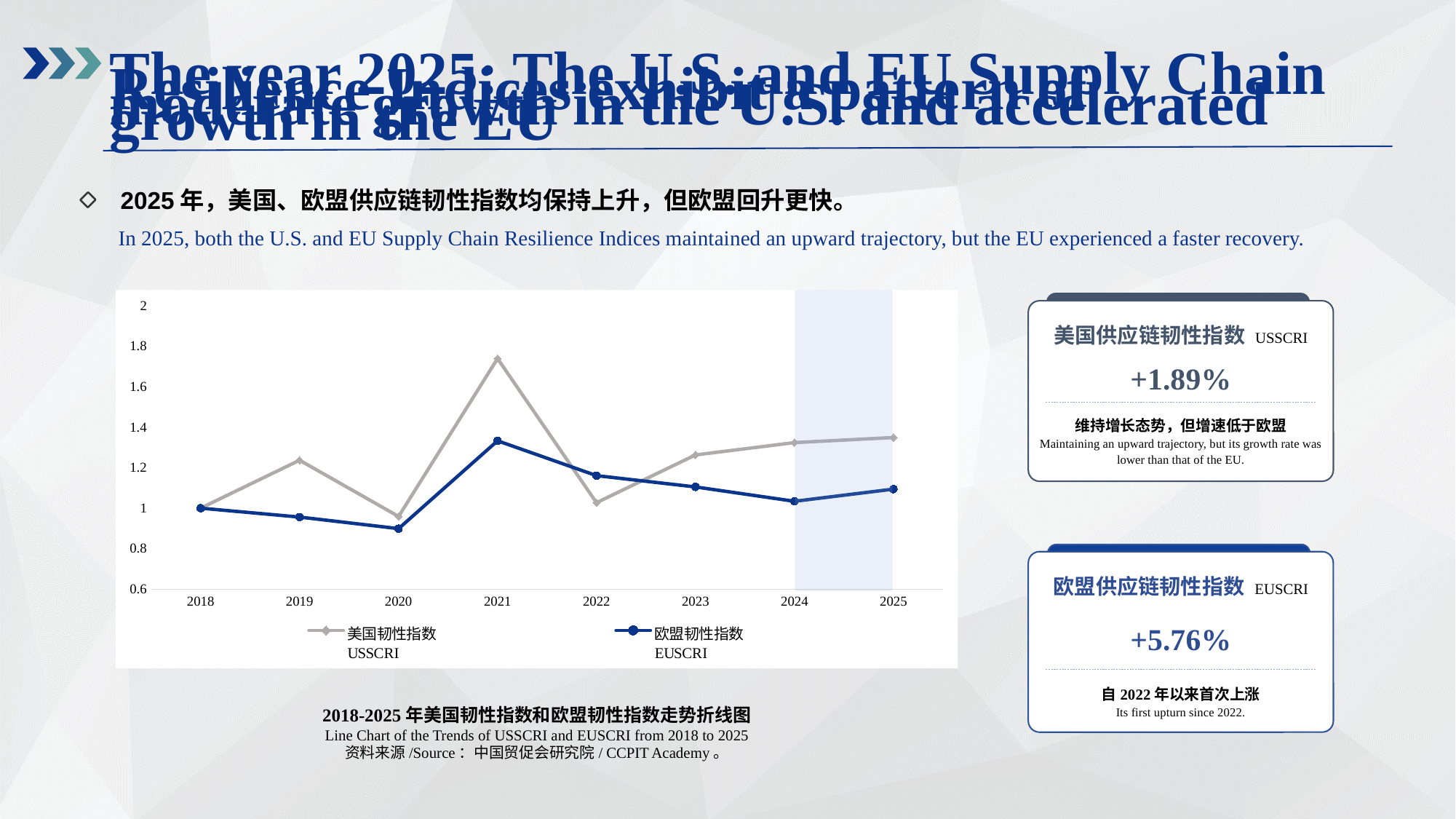

2025年：美欧供应链韧性指数呈现“美缓欧快”的特征
The year 2025: The U.S. and EU Supply Chain Resilience Indices exhibit a pattern of moderate growth in the U.S. and accelerated growth in the EU
2025年，美国、欧盟供应链韧性指数均保持上升，但欧盟回升更快。
In 2025, both the U.S. and EU Supply Chain Resilience Indices maintained an upward trajectory, but the EU experienced a faster recovery.

### Chart

| Category | 美国韧性指数
USSCRI | 欧盟韧性指数
EUSCRI |
|---|---|---|
| 2018 | 1.0 | 1.0 |
| 2019 | 1.237 | 0.956 |
| 2020 | 0.959 | 0.899 |
| 2021 | 1.739 | 1.333 |
| 2022 | 1.027 | 1.161 |
| 2023 | 1.263 | 1.105 |
| 2024 | 1.324 | 1.034 |
| 2025 | 1.349 | 1.094 |

美国供应链韧性指数 USSCRI
+1.89%
维持增长态势，但增速低于欧盟
Maintaining an upward trajectory, but its growth rate was lower than that of the EU.

欧盟供应链韧性指数 EUSCRI
+5.76%
自2022年以来首次上涨
Its first upturn since 2022.
2018-2025年美国韧性指数和欧盟韧性指数走势折线图
Line Chart of the Trends of USSCRI and EUSCRI from 2018 to 2025
资料来源/Source：中国贸促会研究院/ CCPIT Academy。